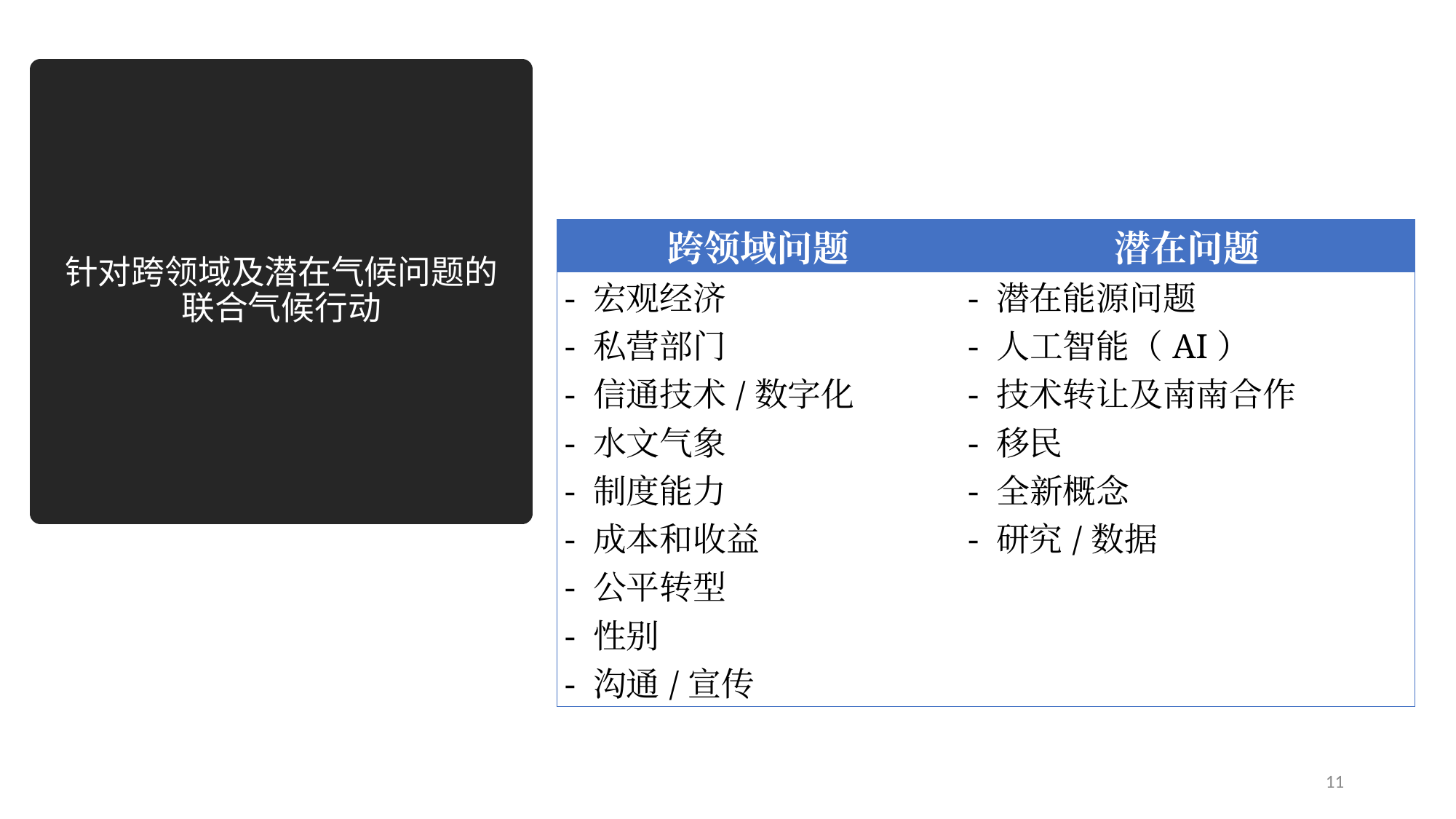

# 针对跨领域及潜在气候问题的联合气候行动
| 跨领域问题 | 潜在问题 |
| --- | --- |
| - 宏观经济 - 私营部门 - 信通技术/数字化 - 水文气象 - 制度能力 - 成本和收益 - 公平转型 - 性别 - 沟通/宣传 | - 潜在能源问题 - 人工智能（AI） - 技术转让及南南合作 - 移民 - 全新概念 - 研究/数据 |
11